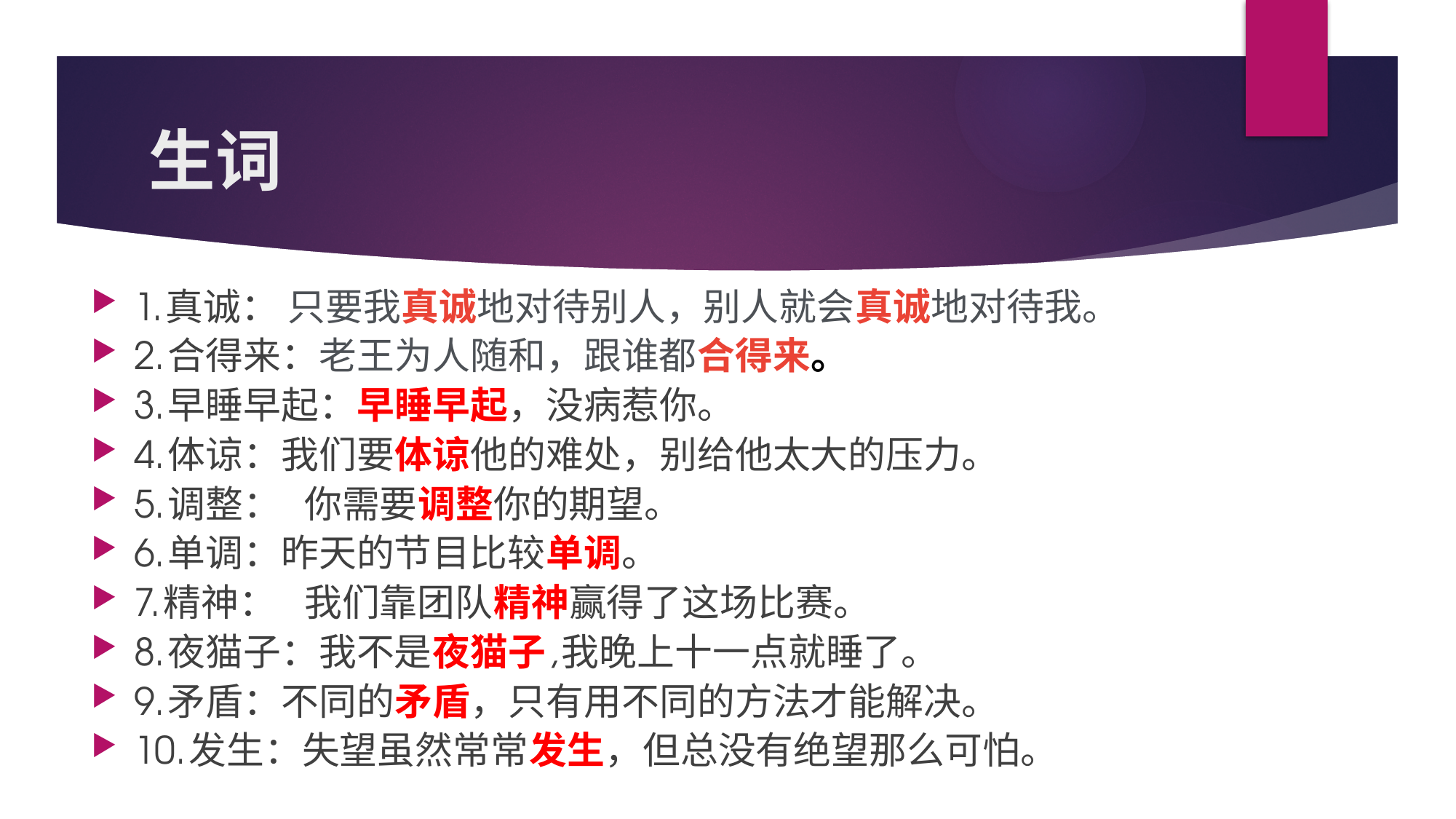

# 生词
1.真诚： 只要我真诚地对待别人，别人就会真诚地对待我。
2.合得来：老王为人随和，跟谁都合得来。
3.早睡早起：早睡早起，没病惹你。
4.体谅：我们要体谅他的难处，别给他太大的压力。
5.调整：	你需要调整你的期望。
6.单调：昨天的节目比较单调。
7.精神：	我们靠团队精神赢得了这场比赛。
8.夜猫子：我不是夜猫子,我晚上十一点就睡了。
9.矛盾：不同的矛盾，只有用不同的方法才能解决。
10.发生：失望虽然常常发生，但总没有绝望那么可怕。